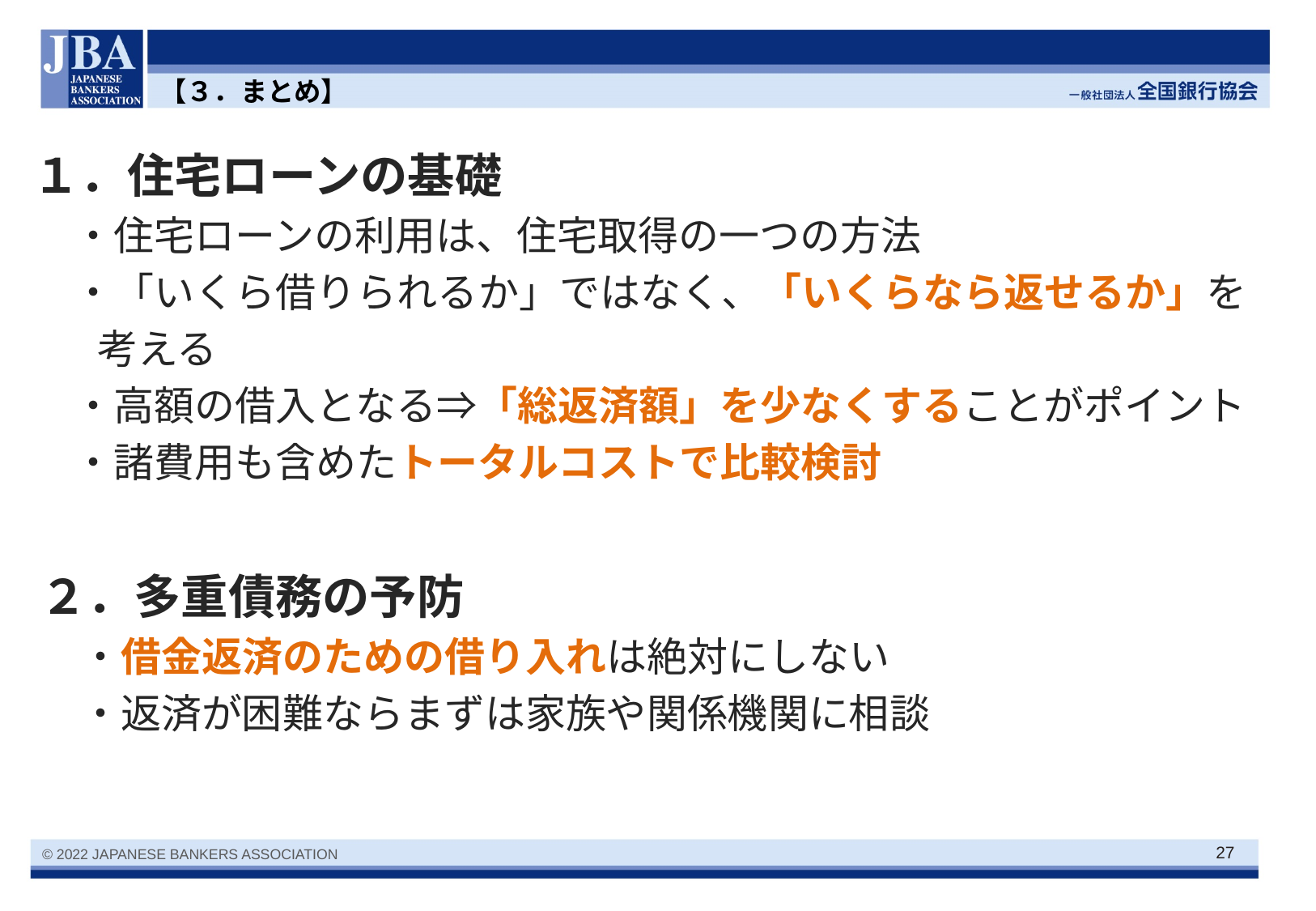

【３．まとめ】
１．住宅ローンの基礎
　・住宅ローンの利用は、住宅取得の一つの方法
　・「いくら借りられるか」ではなく、「いくらなら返せるか」を
      考える
　・高額の借入となる⇒「総返済額」を少なくすることがポイント
　・諸費用も含めたトータルコストで比較検討
２．多重債務の予防
　・借金返済のための借り入れは絶対にしない
　・返済が困難ならまずは家族や関係機関に相談